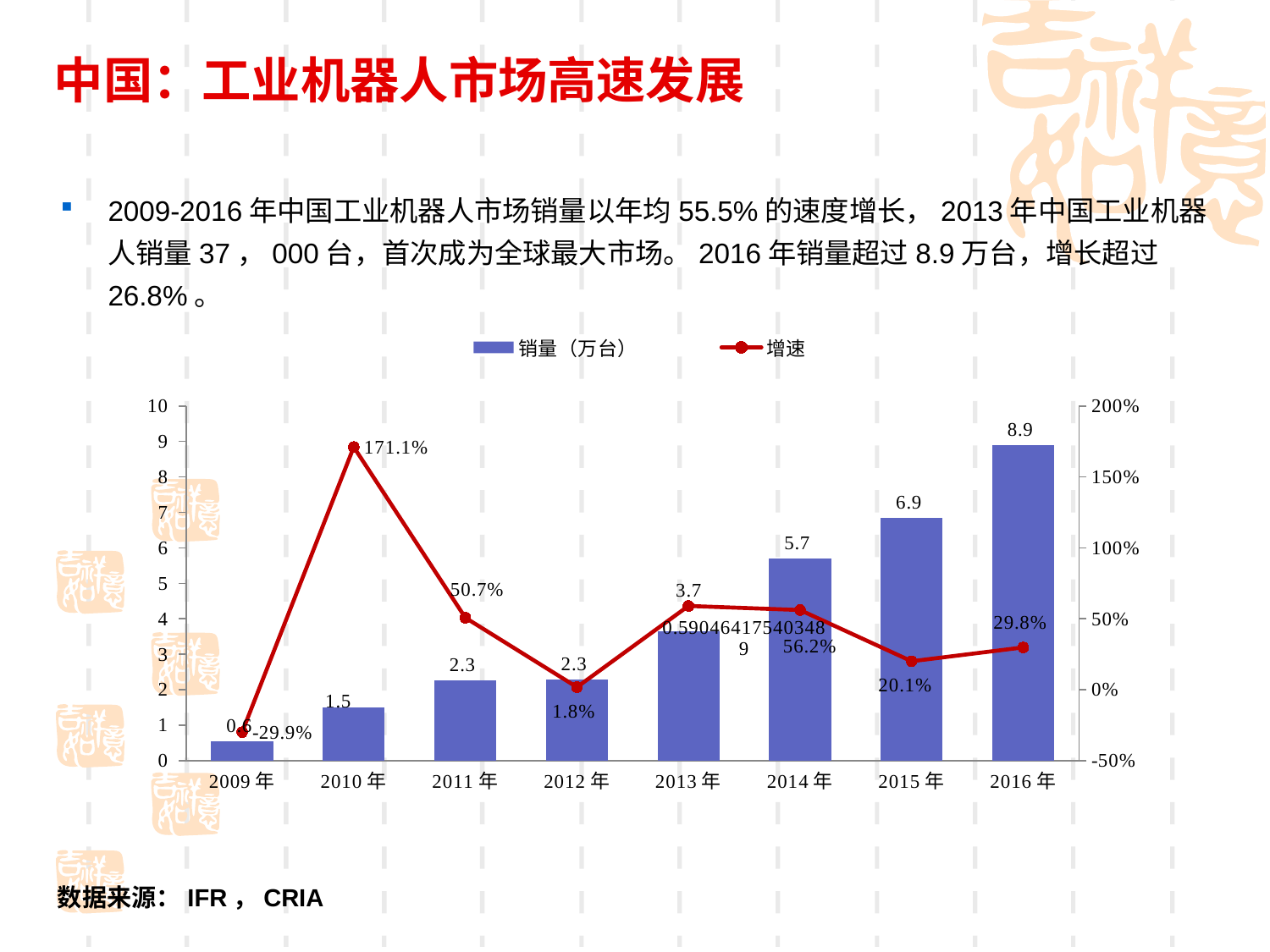

# 中国：工业机器人市场高速发展
2009-2016年中国工业机器人市场销量以年均55.5%的速度增长，2013年中国工业机器人销量37，000台，首次成为全球最大市场。2016年销量超过8.9万台，增长超过26.8%。

### Chart

| Category | 销量（万台） | 增速 |
|---|---|---|
| 2009年 | 0.5525 | -0.298768879299403 |
| 2010年 | 1.4978 | 1.71095022624434 |
| 2011年 | 2.2577 | 0.507344104686874 |
| 2012年 | 2.2987 | 0.0181600744120123 |
| 2013年 | 3.656 | 0.590464175403489 |
| 2014年 | 5.7096 | 0.561706783369803 |
| 2015年 | 6.8556 | 0.200714585960488 |
| 2016年 | 8.9 | 0.298208763638485 |
数据来源：IFR，CRIA